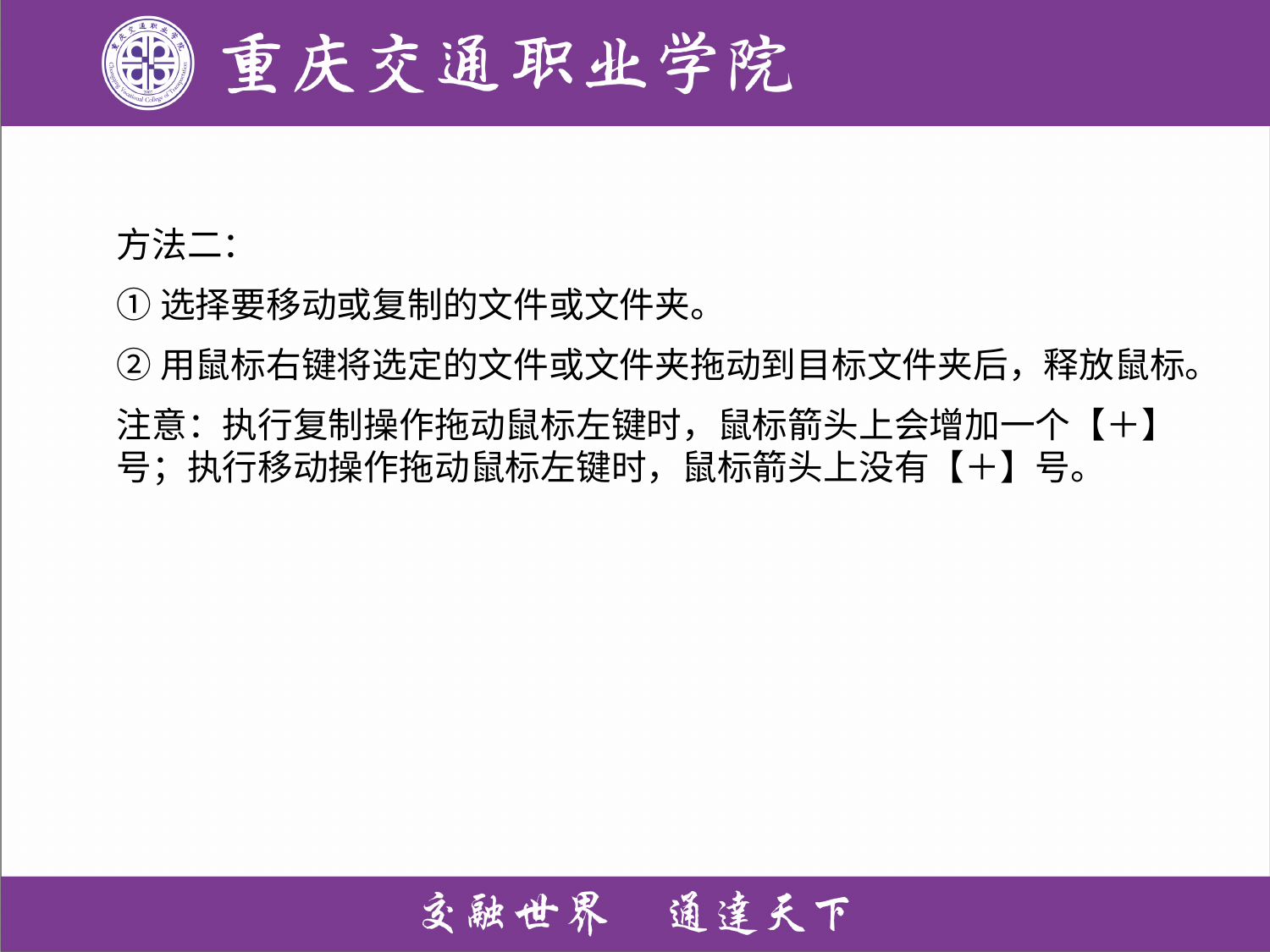

方法二：
①选择要移动或复制的文件或文件夹。
②用鼠标右键将选定的文件或文件夹拖动到目标文件夹后，释放鼠标。
注意：执行复制操作拖动鼠标左键时，鼠标箭头上会增加一个【＋】号；执行移动操作拖动鼠标左键时，鼠标箭头上没有【＋】号。